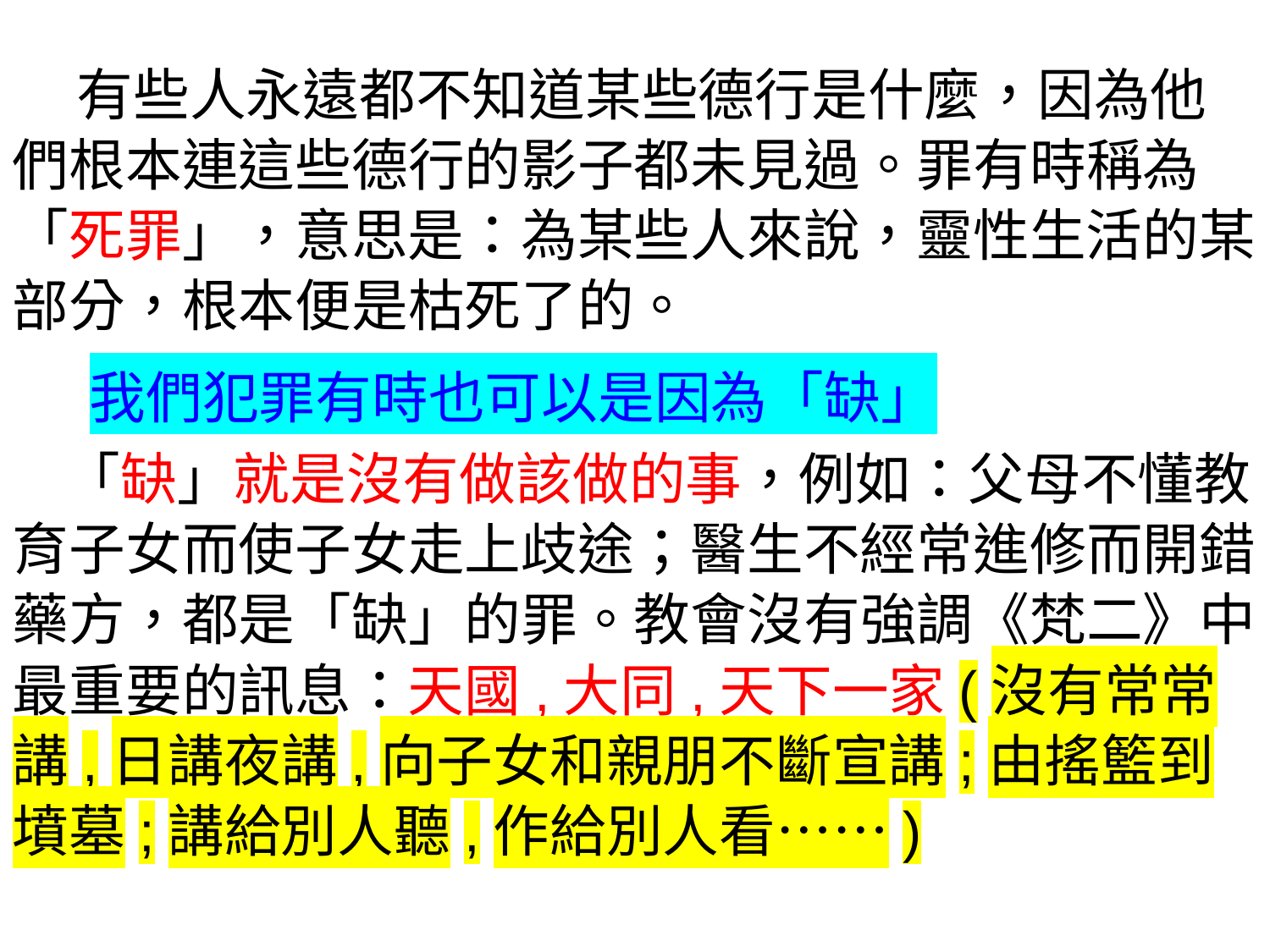

有些人永遠都不知道某些德行是什麼，因為他們根本連這些德行的影子都未見過。罪有時稱為「死罪」，意思是：為某些人來說，靈性生活的某部分，根本便是枯死了的。
     我們犯罪有時也可以是因為「缺」
   「缺」就是沒有做該做的事，例如：父母不懂教育子女而使子女走上歧途；醫生不經常進修而開錯藥方，都是「缺」的罪。教會沒有強調《梵二》中最重要的訊息：天國,大同,天下一家(沒有常常講,日講夜講,向子女和親朋不斷宣講;由搖籃到墳墓;講給別人聽,作給別人看……)